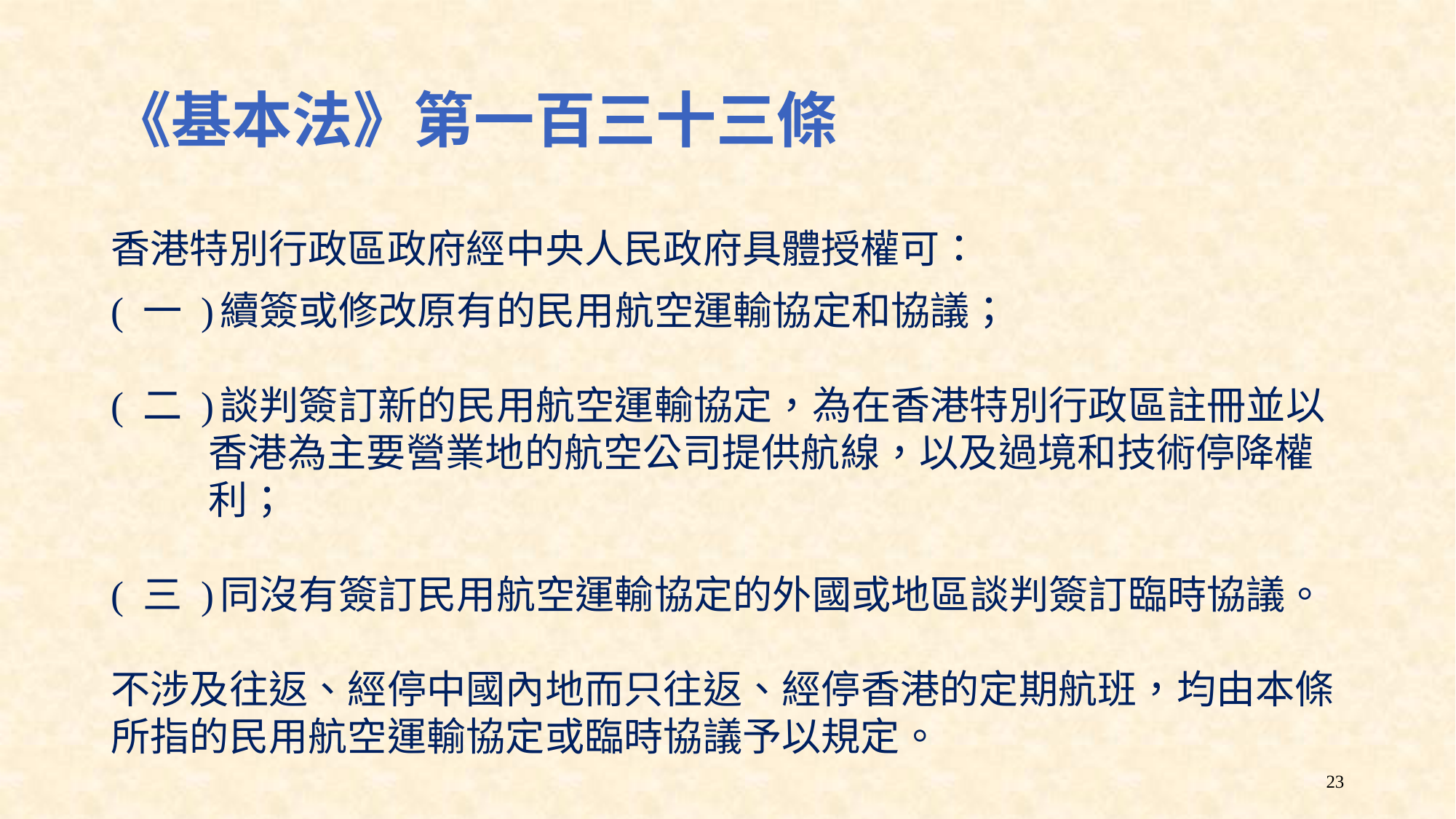

# 《基本法》第一百三十三條
香港特別行政區政府經中央人民政府具體授權可：
( 一 )	續簽或修改原有的民用航空運輸協定和協議；
( 二 )	談判簽訂新的民用航空運輸協定，為在香港特別行政區註冊並以
           香港為主要營業地的航空公司提供航線，以及過境和技術停降權
           利；
( 三 )	同沒有簽訂民用航空運輸協定的外國或地區談判簽訂臨時協議。
不涉及往返、經停中國內地而只往返、經停香港的定期航班，均由本條所指的民用航空運輸協定或臨時協議予以規定。
23